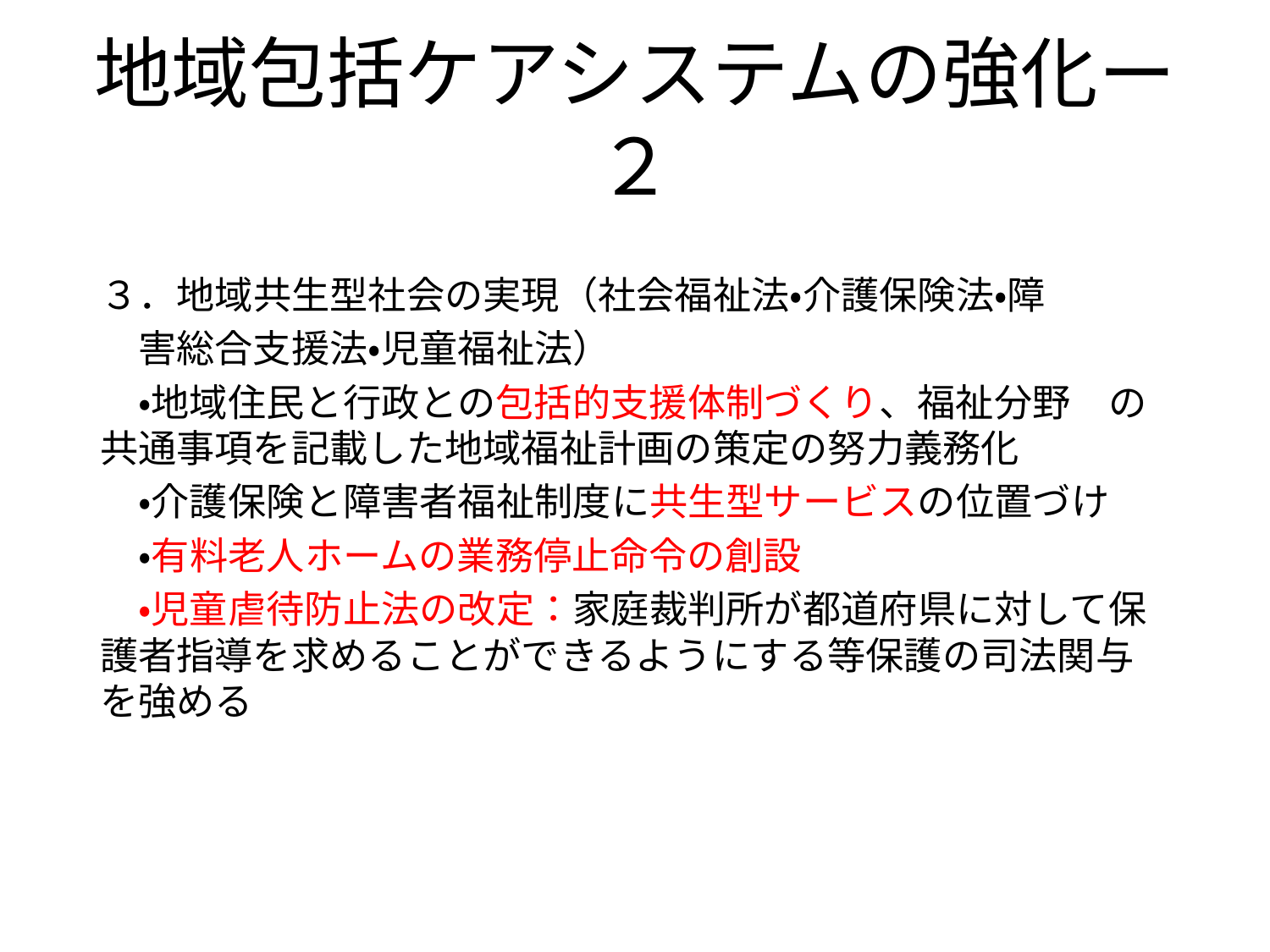

# 地域包括ケアシステムの強化ー２
３．地域共生型社会の実現（社会福祉法・介護保険法・障
　害総合支援法・児童福祉法）
　・地域住民と行政との包括的支援体制づくり、福祉分野　の共通事項を記載した地域福祉計画の策定の努力義務化
　・介護保険と障害者福祉制度に共生型サービスの位置づけ
　・有料老人ホームの業務停止命令の創設
　・児童虐待防止法の改定：家庭裁判所が都道府県に対して保護者指導を求めることができるようにする等保護の司法関与を強める